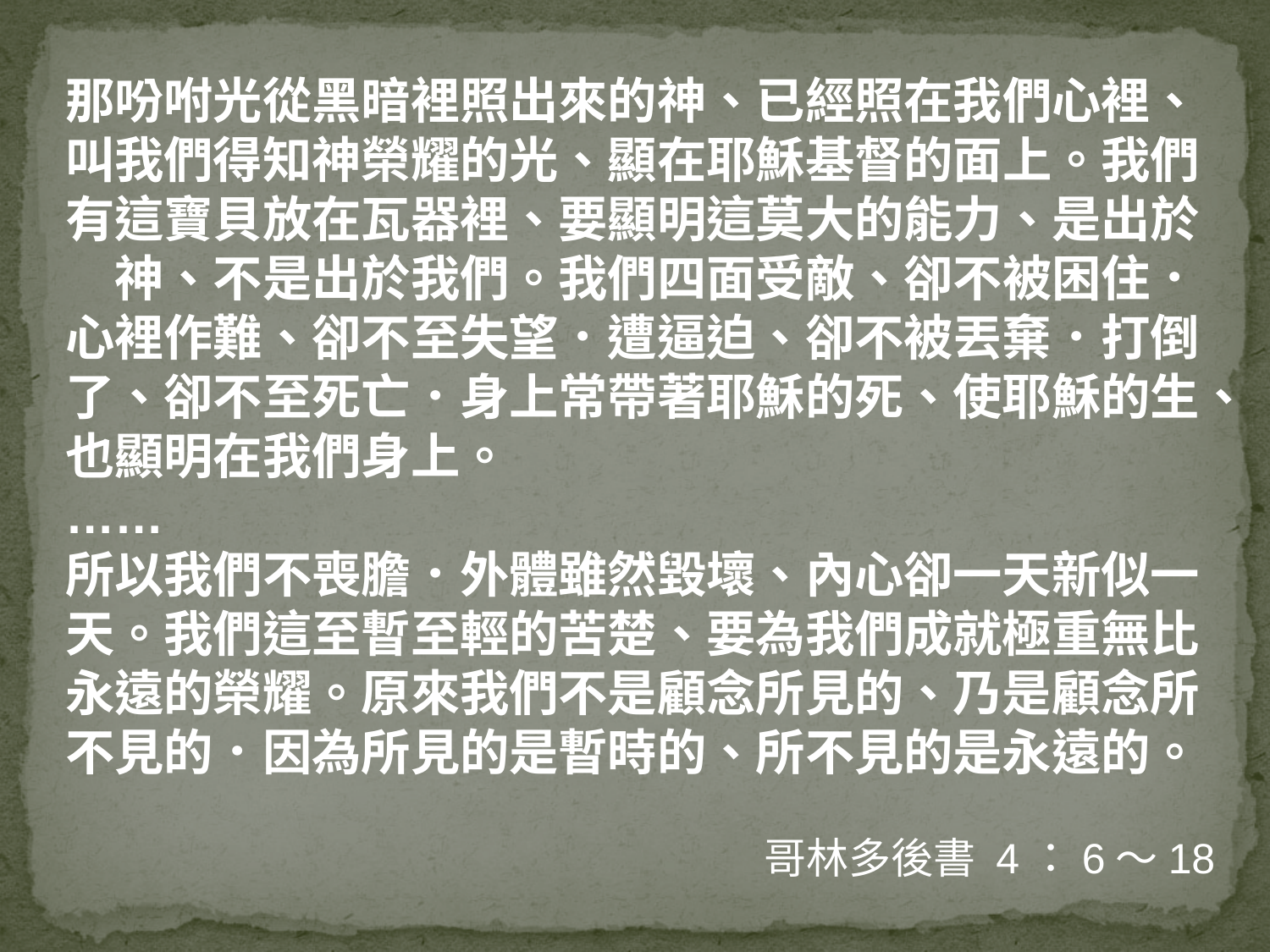

那吩咐光從黑暗裡照出來的神、已經照在我們心裡、叫我們得知神榮耀的光、顯在耶穌基督的面上。我們有這寶貝放在瓦器裡、要顯明這莫大的能力、是出於　神、不是出於我們。我們四面受敵、卻不被困住．心裡作難、卻不至失望．遭逼迫、卻不被丟棄．打倒了、卻不至死亡．身上常帶著耶穌的死、使耶穌的生、也顯明在我們身上。
……
所以我們不喪膽．外體雖然毀壞、內心卻一天新似一天。我們這至暫至輕的苦楚、要為我們成就極重無比永遠的榮耀。原來我們不是顧念所見的、乃是顧念所不見的．因為所見的是暫時的、所不見的是永遠的。

哥林多後書 4：6～18